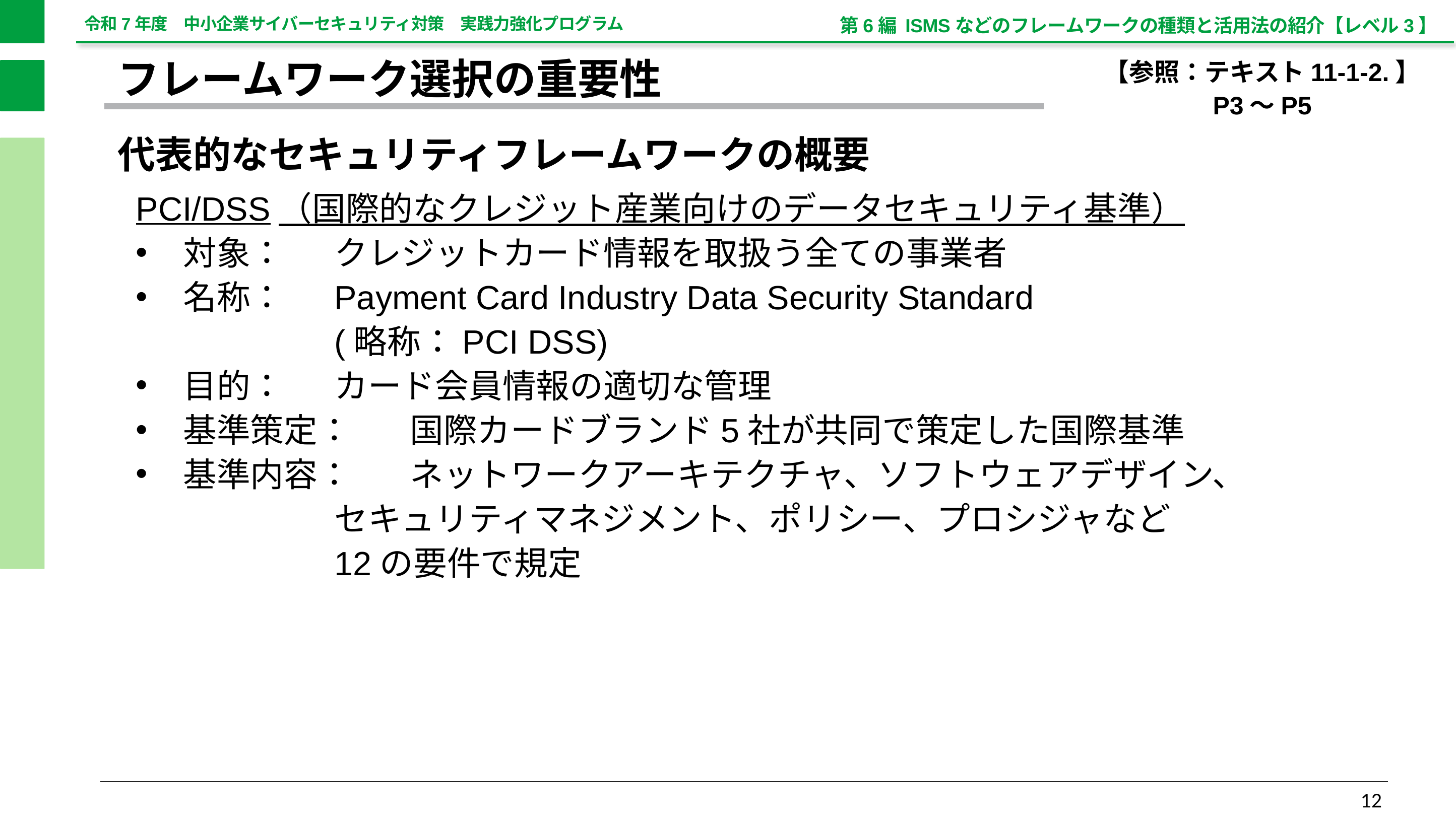

第6編 ISMSなどのフレームワークの種類と活用法の紹介【レベル3】
【参照：テキスト11-1-2.】
P3～P5
フレームワーク選択の重要性
代表的なセキュリティフレームワークの概要
PCI/DSS（国際的なクレジット産業向けのデータセキュリティ基準）
対象：	クレジットカード情報を取扱う全ての事業者
名称：	Payment Card Industry Data Security Standard
		(略称：PCI DSS)
目的：	カード会員情報の適切な管理
基準策定：	国際カードブランド5社が共同で策定した国際基準
基準内容：	ネットワークアーキテクチャ、ソフトウェアデザイン、
		セキュリティマネジメント、ポリシー、プロシジャなど
		12の要件で規定